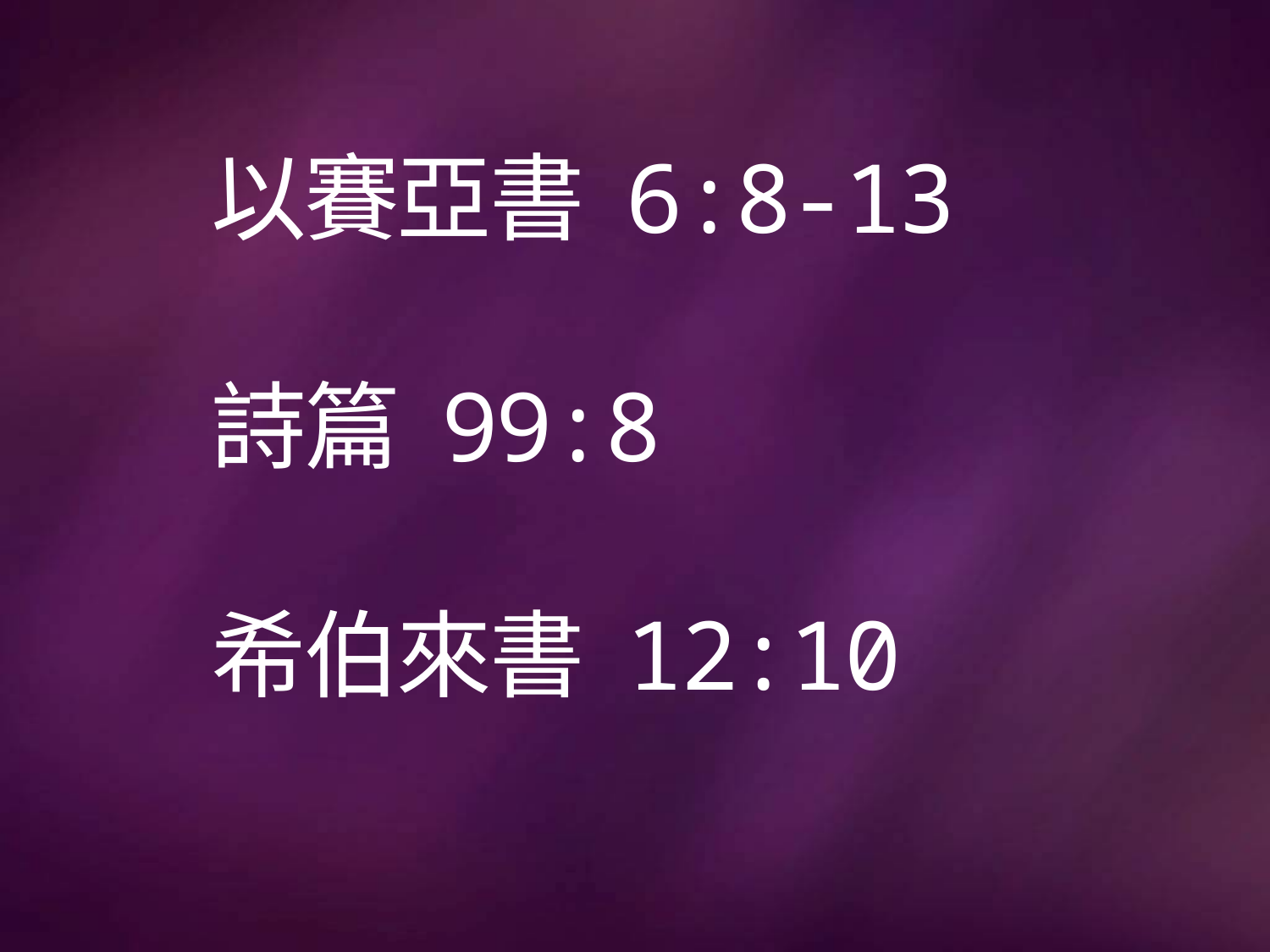

# 以賽亞書 6:8-13 詩篇 99:8 希伯來書 12:10